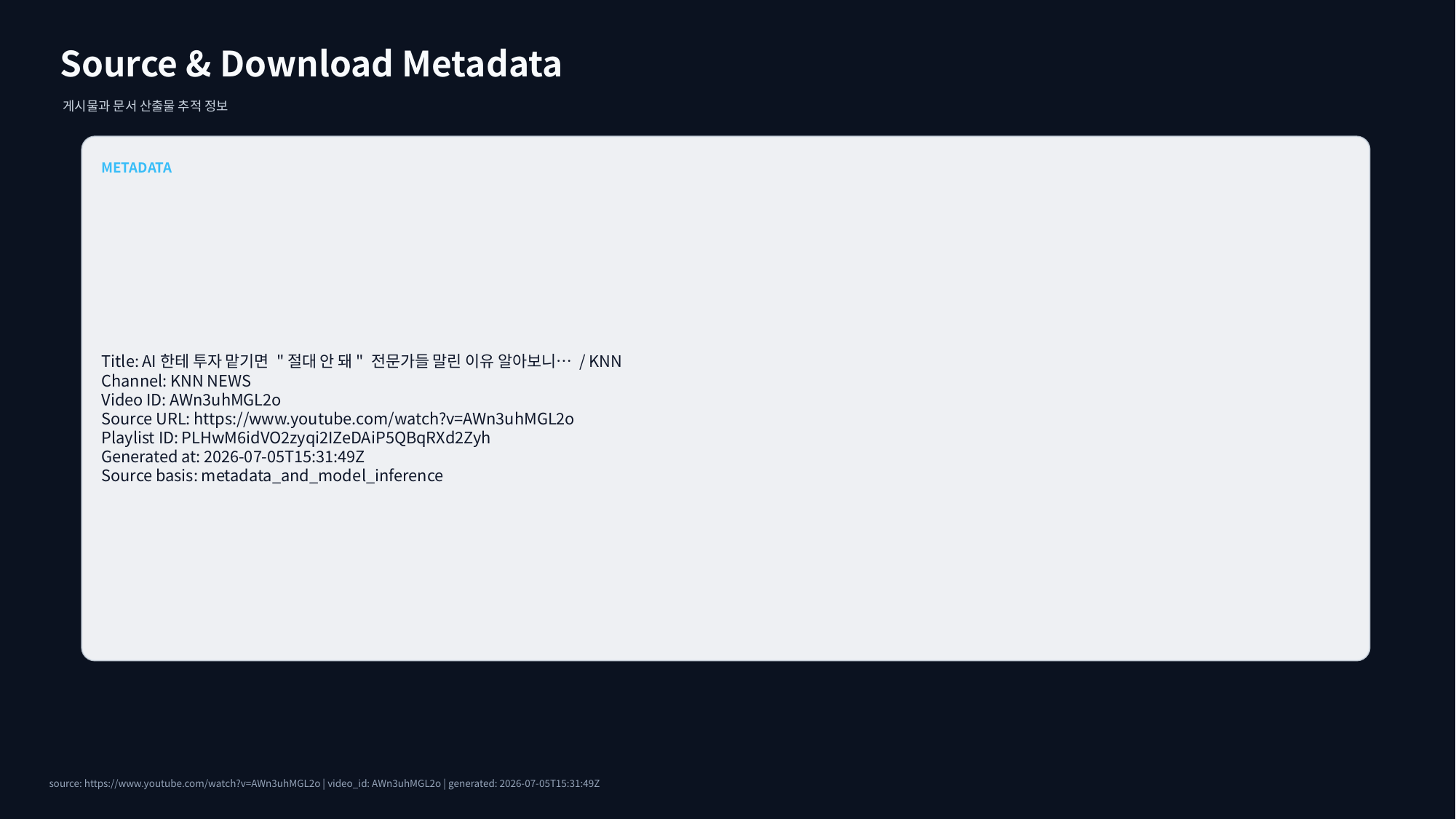

Source & Download Metadata
게시물과 문서 산출물 추적 정보

METADATA
Title: AI한테 투자 맡기면 "절대 안 돼" 전문가들 말린 이유 알아보니… / KNN
Channel: KNN NEWS
Video ID: AWn3uhMGL2o
Source URL: https://www.youtube.com/watch?v=AWn3uhMGL2o
Playlist ID: PLHwM6idVO2zyqi2IZeDAiP5QBqRXd2Zyh
Generated at: 2026-07-05T15:31:49Z
Source basis: metadata_and_model_inference
source: https://www.youtube.com/watch?v=AWn3uhMGL2o | video_id: AWn3uhMGL2o | generated: 2026-07-05T15:31:49Z